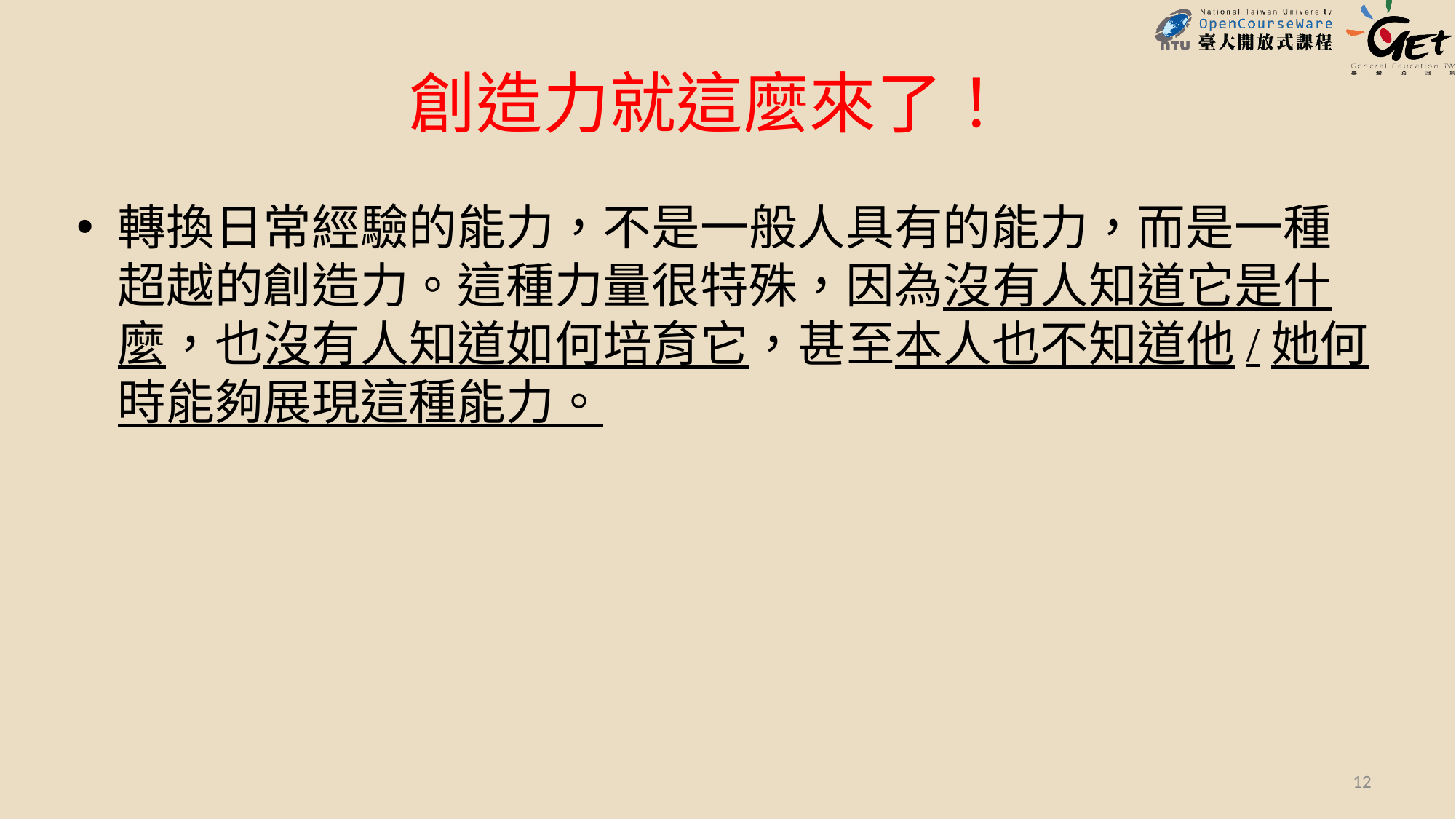

# 創造力就這麼來了！
轉換日常經驗的能力，不是一般人具有的能力，而是一種超越的創造力。這種力量很特殊，因為沒有人知道它是什麼，也沒有人知道如何培育它，甚至本人也不知道他/她何時能夠展現這種能力。
12